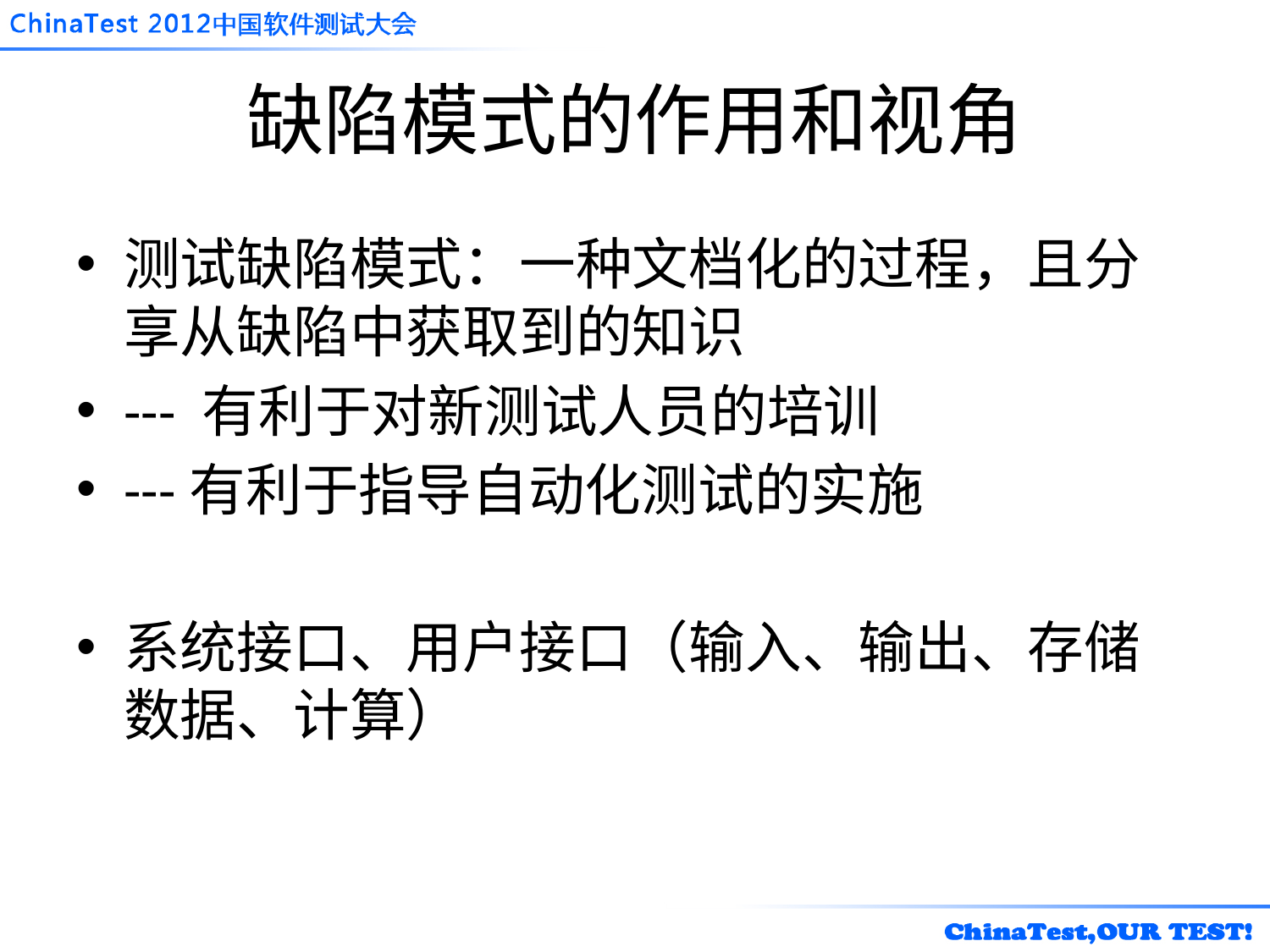

# 缺陷模式的作用和视角
测试缺陷模式：一种文档化的过程，且分享从缺陷中获取到的知识
--- 有利于对新测试人员的培训
---有利于指导自动化测试的实施

系统接口、用户接口（输入、输出、存储数据、计算）